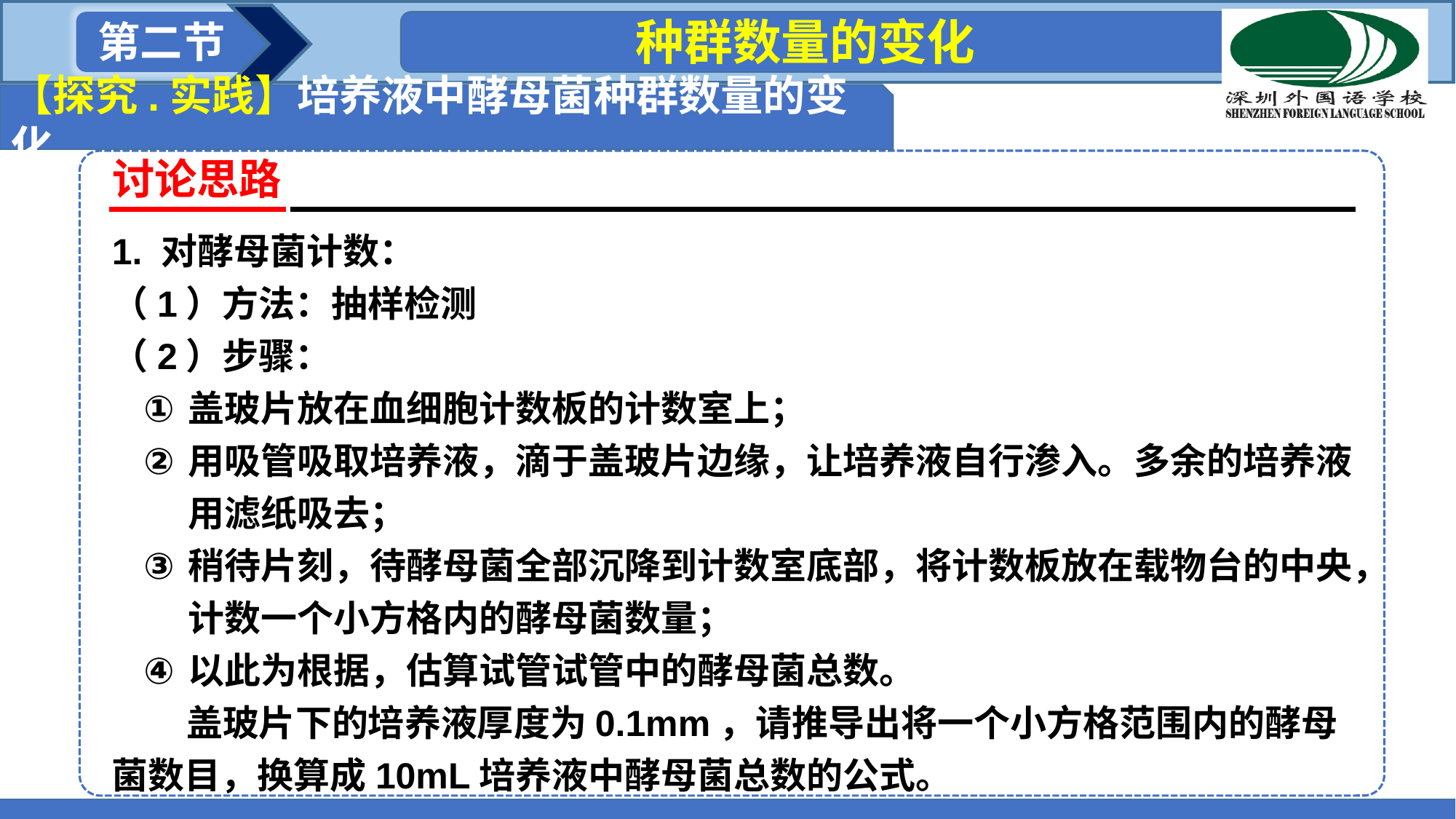

种群数量的变化
第二节
【探究.实践】培养液中酵母菌种群数量的变化
讨论思路

1. 对酵母菌计数：
（1）方法：抽样检测
（2）步骤：
盖玻片放在血细胞计数板的计数室上；
用吸管吸取培养液，滴于盖玻片边缘，让培养液自行渗入。多余的培养液用滤纸吸去；
稍待片刻，待酵母菌全部沉降到计数室底部，将计数板放在载物台的中央，计数一个小方格内的酵母菌数量；
以此为根据，估算试管试管中的酵母菌总数。
        盖玻片下的培养液厚度为0.1mm，请推导出将一个小方格范围内的酵母菌数目，换算成10mL培养液中酵母菌总数的公式。